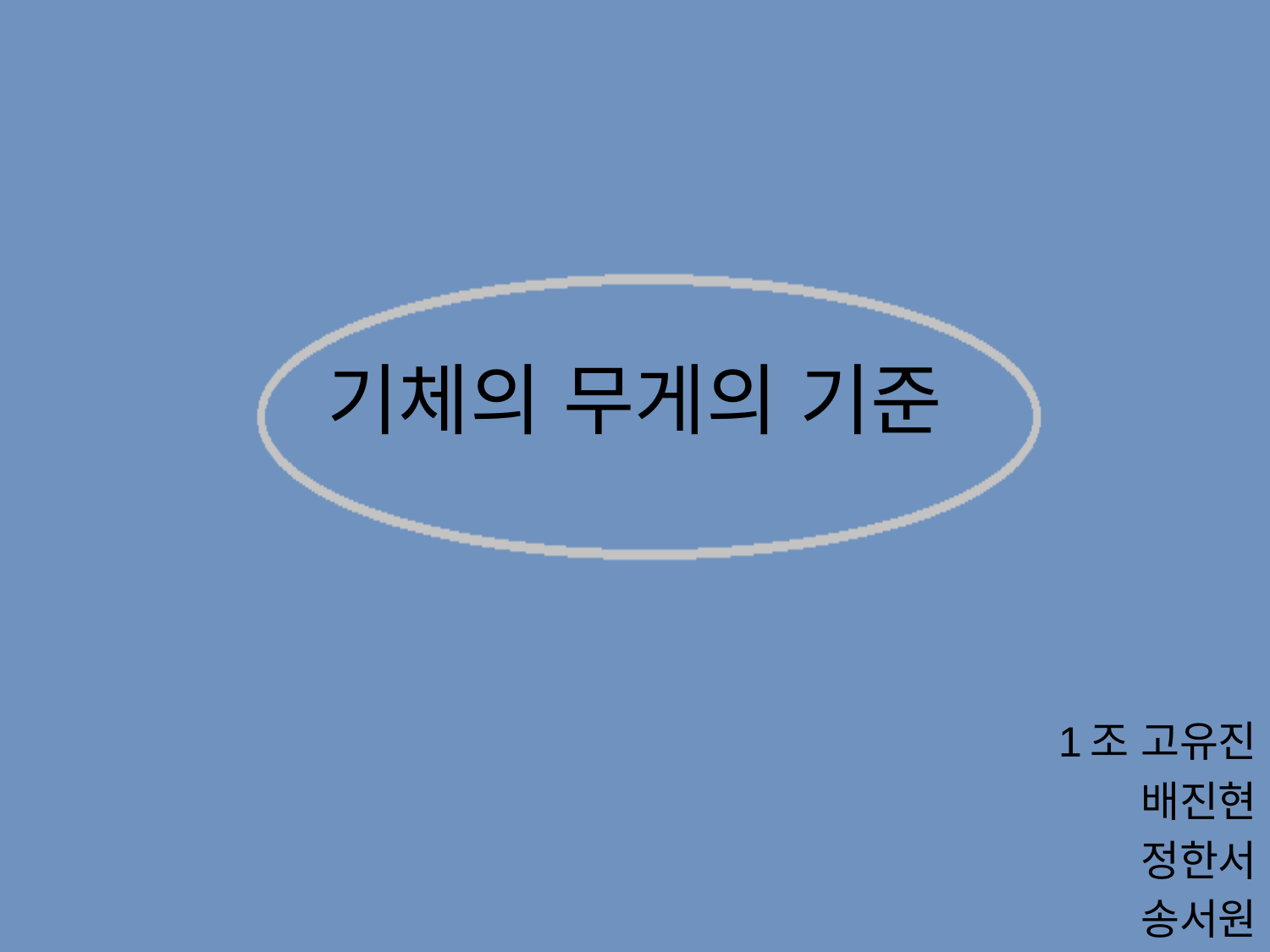

# 기체의 무게의 기준
1조 고유진
     배진현
   정한서
송서원